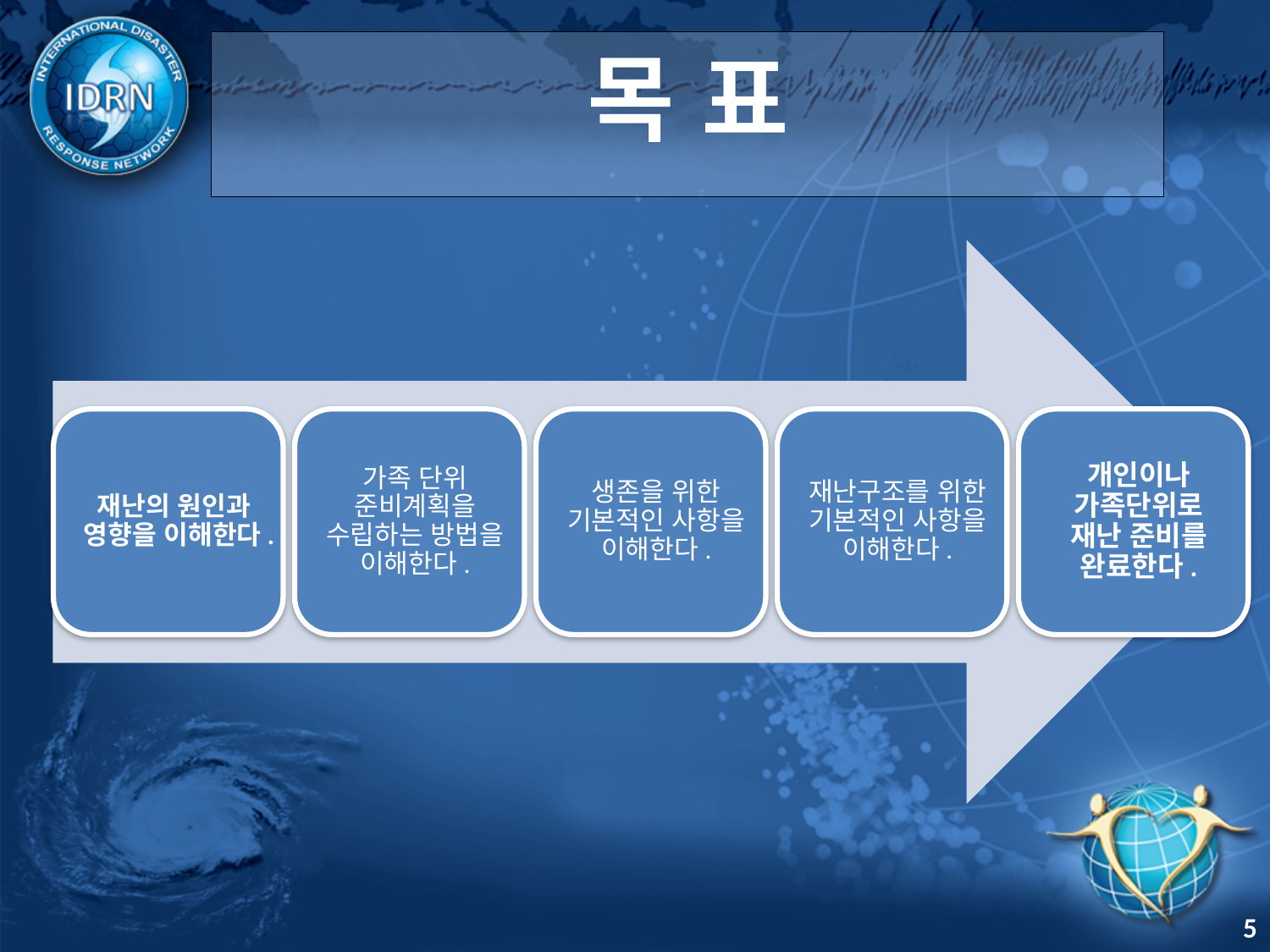

# 목 표
재난의 원인과 영향을 이해한다.
가족 단위 준비계획을 수립하는 방법을 이해한다.
생존을 위한 기본적인 사항을 이해한다.
재난구조를 위한 기본적인 사항을 이해한다.
개인이나 가족단위로 재난 준비를 완료한다.
5